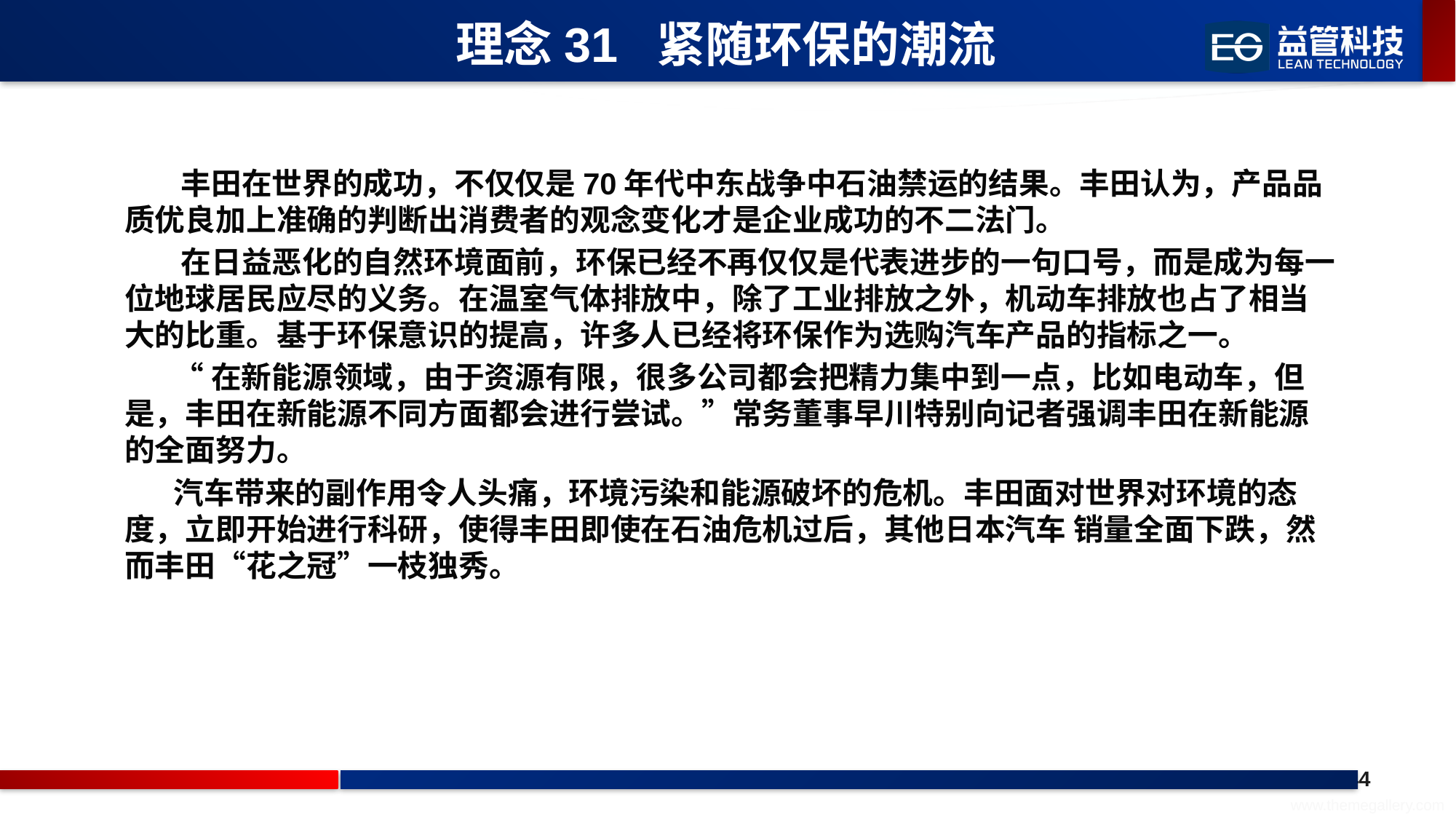

# 理念31  紧随环保的潮流
             丰田在世界的成功，不仅仅是70年代中东战争中石油禁运的结果。丰田认为，产品品质优良加上准确的判断出消费者的观念变化才是企业成功的不二法门。
             在日益恶化的自然环境面前，环保已经不再仅仅是代表进步的一句口号，而是成为每一位地球居民应尽的义务。在温室气体排放中，除了工业排放之外，机动车排放也占了相当大的比重。基于环保意识的提高，许多人已经将环保作为选购汽车产品的指标之一。
             “在新能源领域，由于资源有限，很多公司都会把精力集中到一点，比如电动车，但是，丰田在新能源不同方面都会进行尝试。”常务董事早川特别向记者强调丰田在新能源的全面努力。
            汽车带来的副作用令人头痛，环境污染和能源破坏的危机。丰田面对世界对环境的态度，立即开始进行科研，使得丰田即使在石油危机过后，其他日本汽车 销量全面下跌，然而丰田“花之冠”一枝独秀。